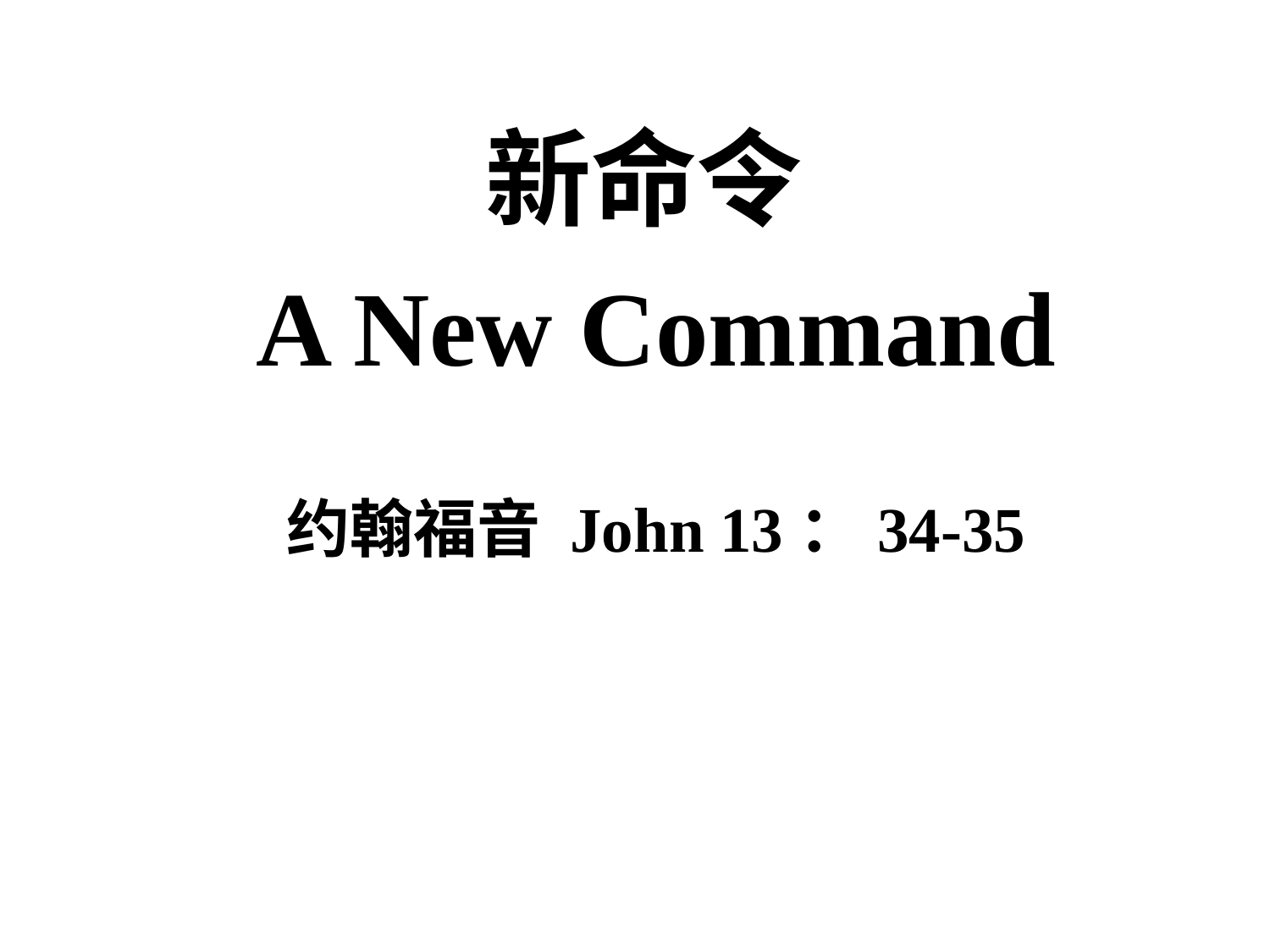

新命令
A New Command

约翰福音 John 13：34-35